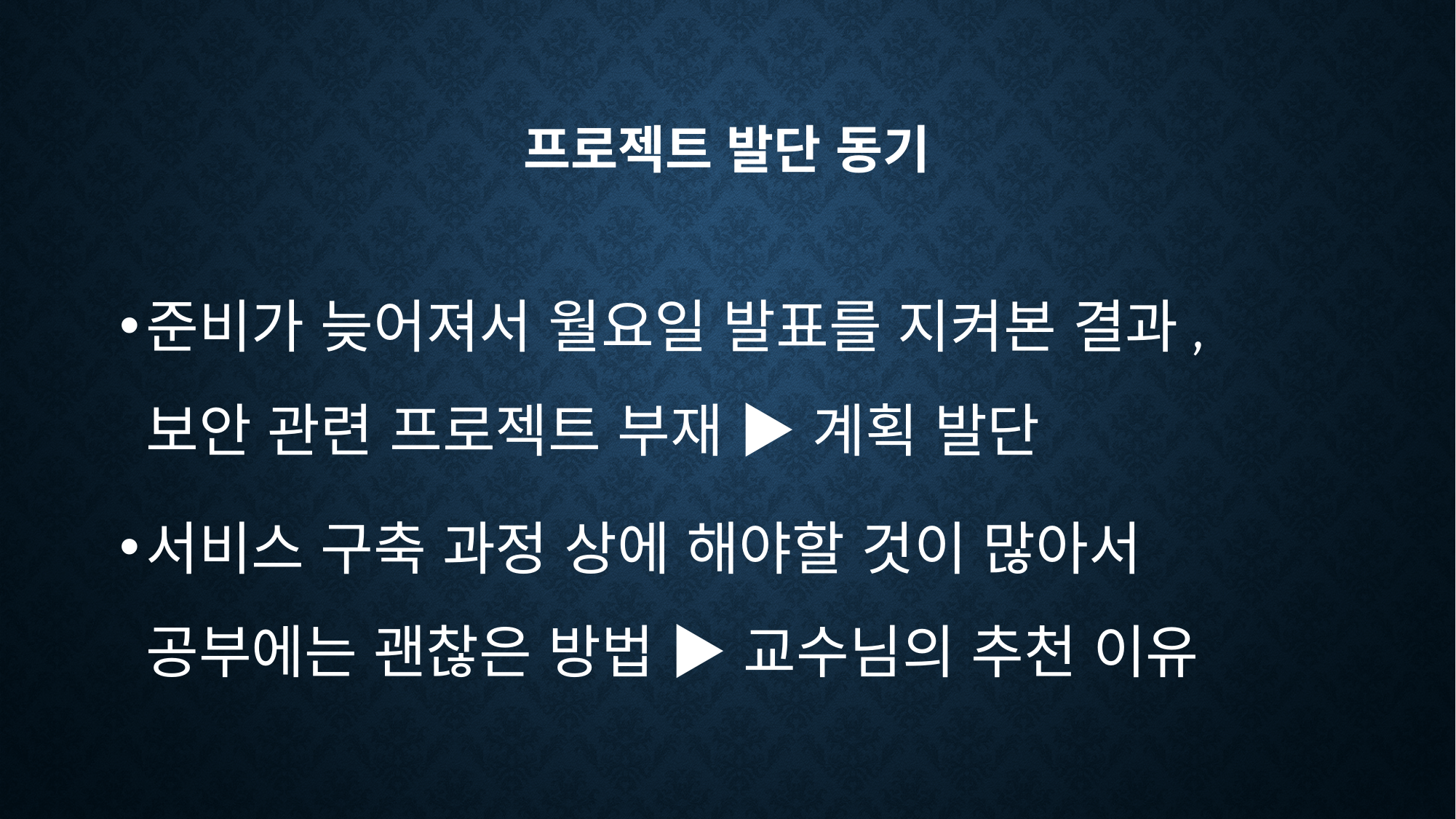

# 프로젝트 발단 동기
준비가 늦어져서 월요일 발표를 지켜본 결과, 보안 관련 프로젝트 부재 ▶ 계획 발단
서비스 구축 과정 상에 해야할 것이 많아서 공부에는 괜찮은 방법 ▶ 교수님의 추천 이유